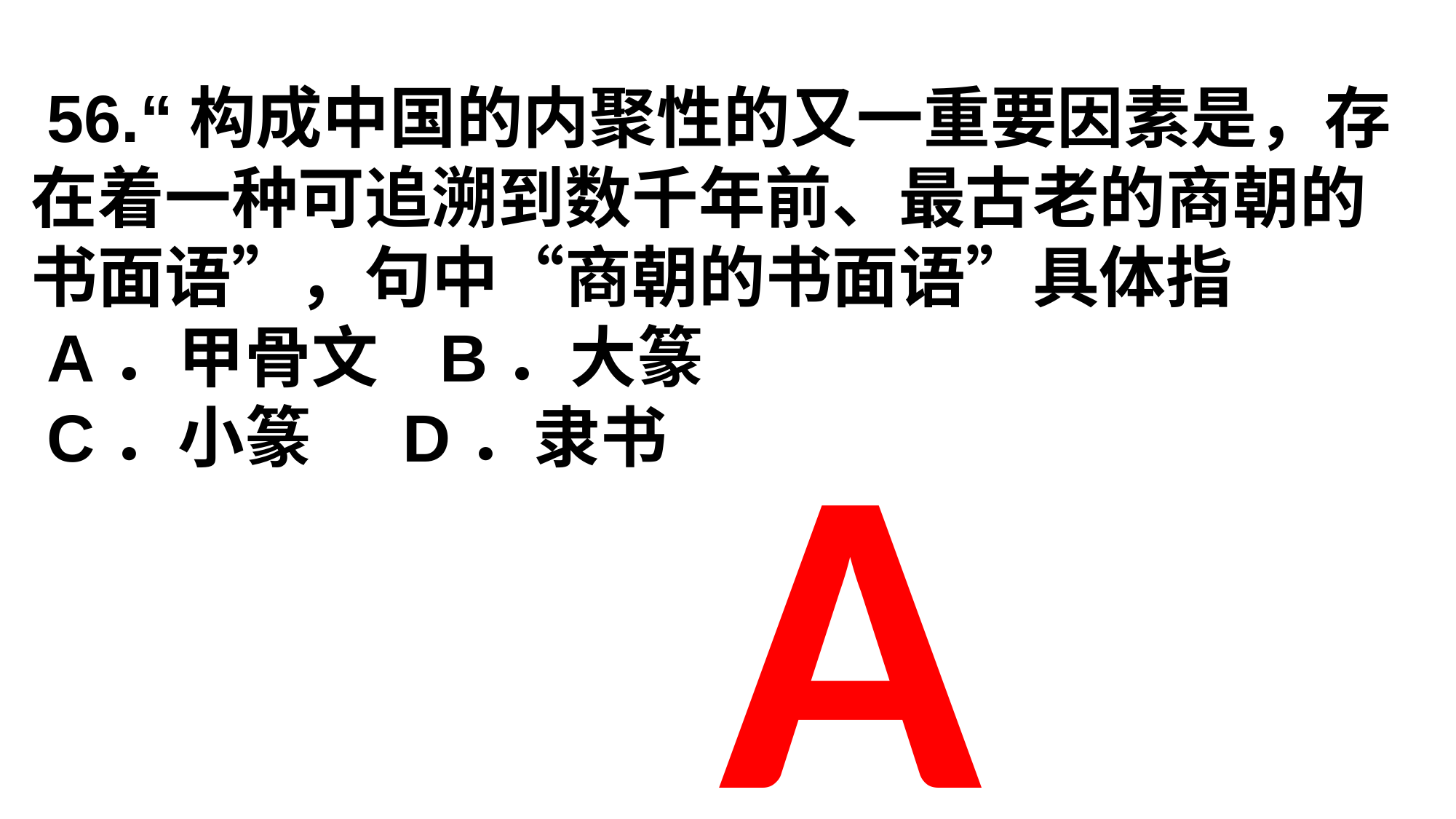

56.“构成中国的内聚性的又一重要因素是，存在着一种可追溯到数千年前、最古老的商朝的书面语”，句中“商朝的书面语”具体指
A．甲骨文   B．大篆
C．小篆     D．隶书
A